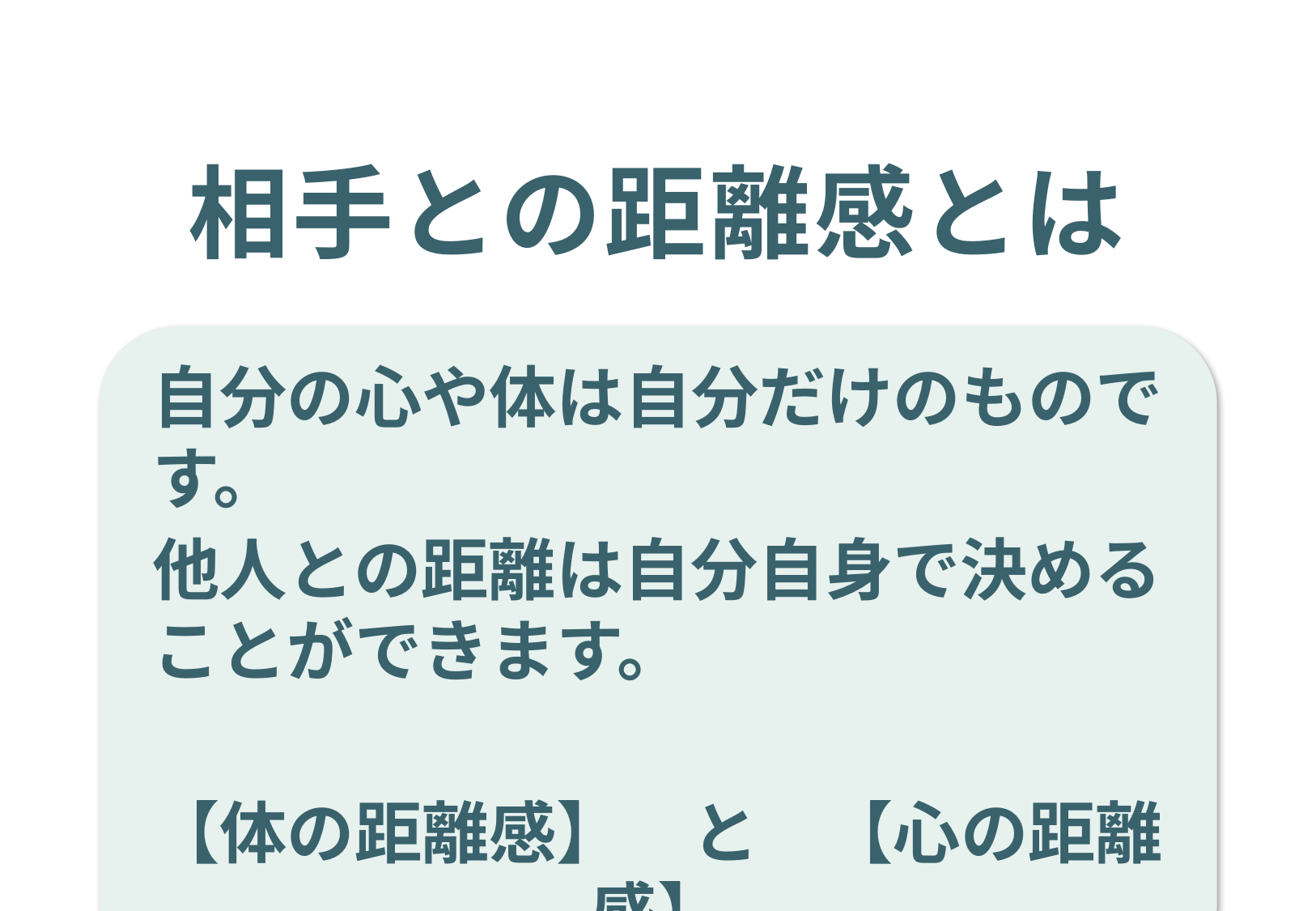

相手との距離感とは
自分の心や体は自分だけのものです。
他人との距離は自分自身で決めることができます。

【体の距離感】　と　【心の距離感】
5